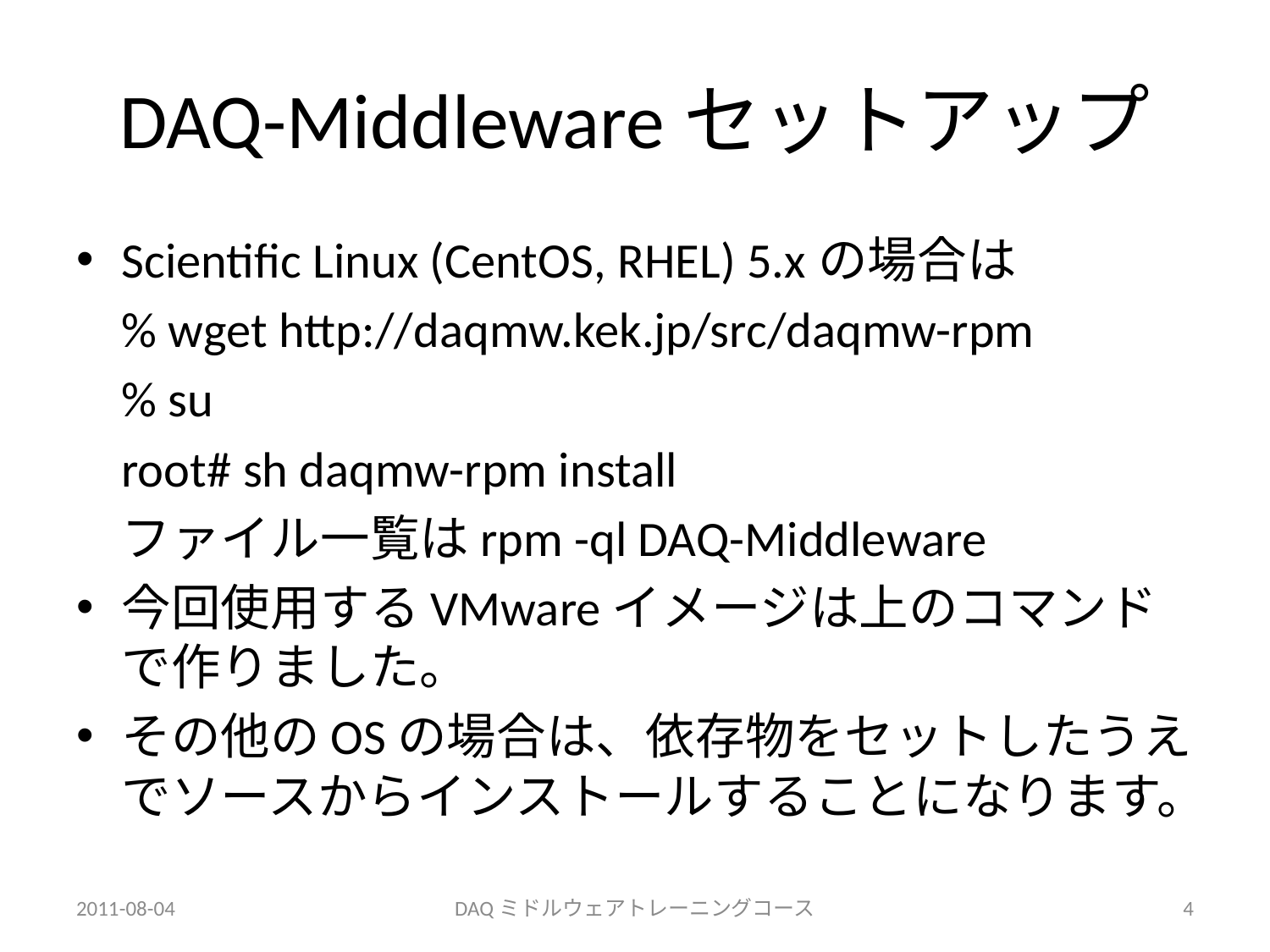

# DAQ-Middlewareセットアップ
Scientific Linux (CentOS, RHEL) 5.xの場合は
	% wget http://daqmw.kek.jp/src/daqmw-rpm
	% su
	root# sh daqmw-rpm install
	ファイル一覧はrpm -ql DAQ-Middleware
今回使用するVMwareイメージは上のコマンドで作りました。
その他のOSの場合は、依存物をセットしたうえでソースからインストールすることになります。
2011-08-04
DAQミドルウェアトレーニングコース
4